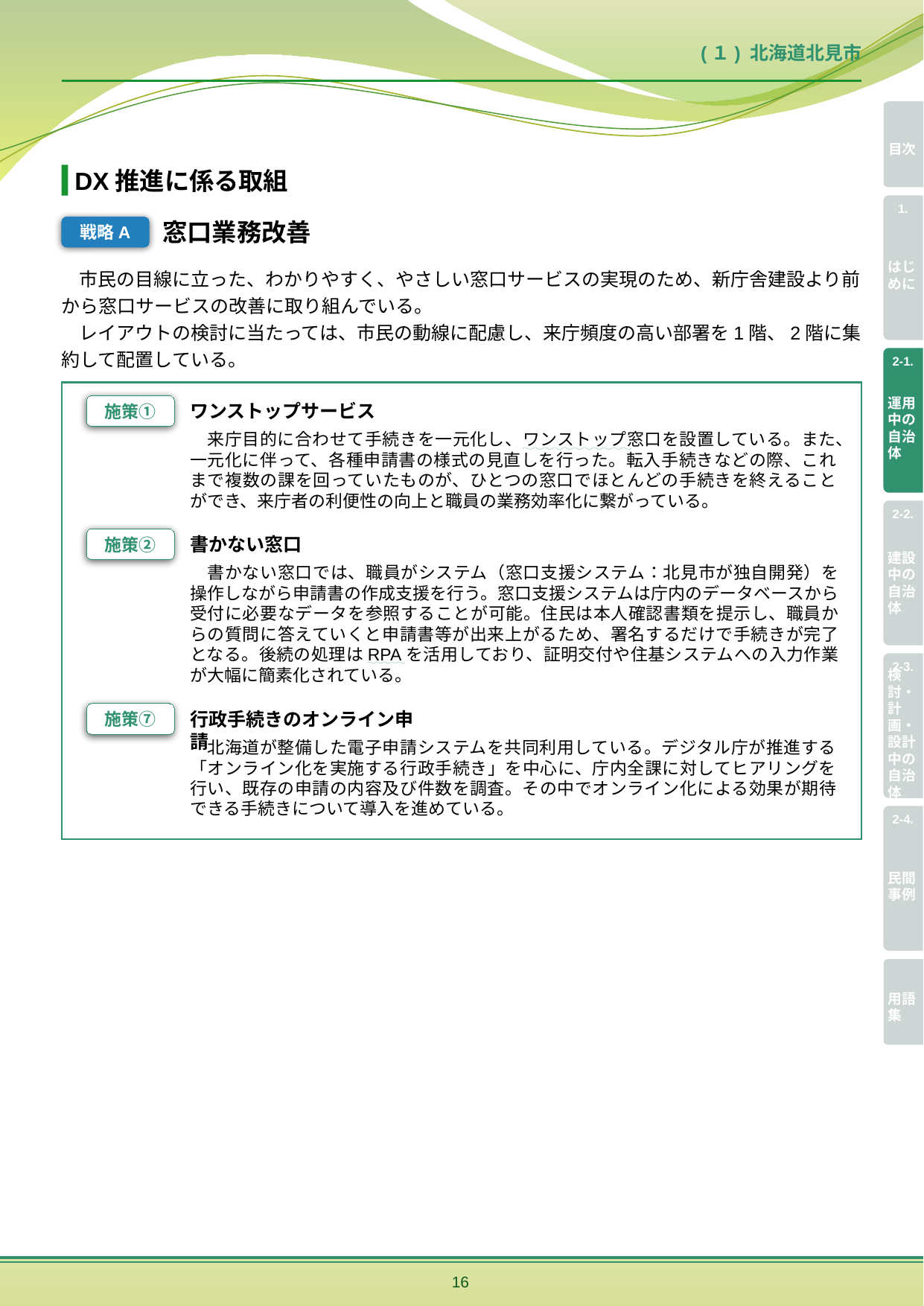

(１) 北海道北見市

DX推進に係る取組
市民の目線に立った、わかりやすく、やさしい窓口サービスの実現のため、新庁舎建設より前から窓口サービスの改善に取り組んでいる。
レイアウトの検討に当たっては、市民の動線に配慮し、来庁頻度の高い部署を1階、2階に集約して配置している。
戦略A
窓口業務改善

施策①
ワンストップサービス
来庁目的に合わせて手続きを一元化し、ワンストップ窓口を設置している。また、一元化に伴って、各種申請書の様式の見直しを行った。転入手続きなどの際、これまで複数の課を回っていたものが、ひとつの窓口でほとんどの手続きを終えることができ、来庁者の利便性の向上と職員の業務効率化に繋がっている。
施策②
書かない窓口
書かない窓口では、職員がシステム（窓口支援システム：北見市が独自開発）を操作しながら申請書の作成支援を行う。窓口支援システムは庁内のデータベースから受付に必要なデータを参照することが可能。住民は本人確認書類を提示し、職員からの質問に答えていくと申請書等が出来上がるため、署名するだけで手続きが完了となる。後続の処理はRPAを活用しており、証明交付や住基システムへの入力作業が大幅に簡素化されている。
施策⑦
行政手続きのオンライン申請
北海道が整備した電子申請システムを共同利用している。デジタル庁が推進する「オンライン化を実施する行政手続き」を中心に、庁内全課に対してヒアリングを行い、既存の申請の内容及び件数を調査。その中でオンライン化による効果が期待できる手続きについて導入を進めている。
16